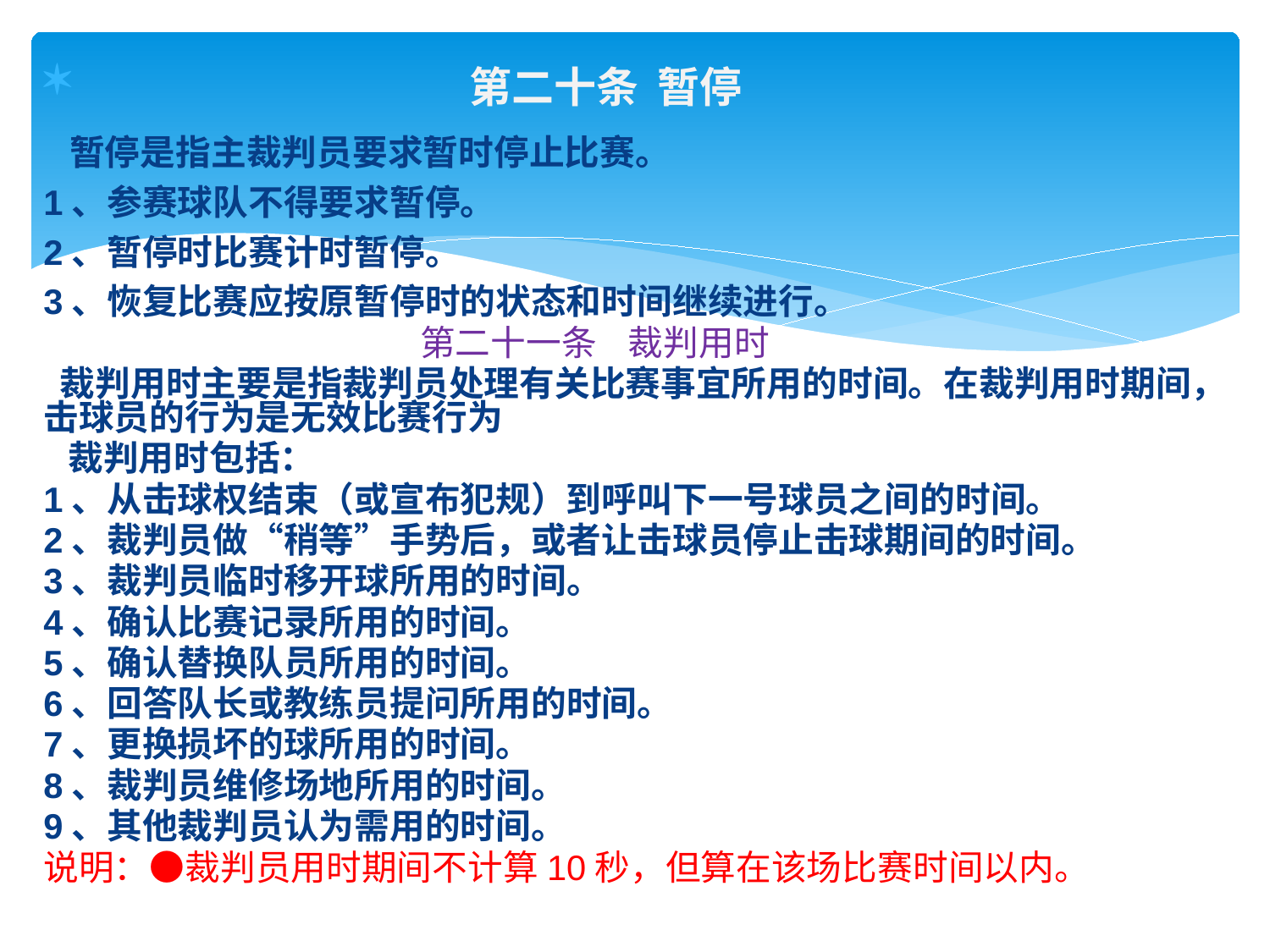

第二十条  暂停
  暂停是指主裁判员要求暂时停止比赛。
1、参赛球队不得要求暂停。
2、暂停时比赛计时暂停。
3、恢复比赛应按原暂停时的状态和时间继续进行。
                                               第二十一条    裁判用时
 裁判用时主要是指裁判员处理有关比赛事宜所用的时间。在裁判用时期间，击球员的行为是无效比赛行为
  裁判用时包括：
1、从击球权结束（或宣布犯规）到呼叫下一号球员之间的时间。
2、裁判员做“稍等”手势后，或者让击球员停止击球期间的时间。
3、裁判员临时移开球所用的时间。
4、确认比赛记录所用的时间。
5、确认替换队员所用的时间。
6、回答队长或教练员提问所用的时间。
7、更换损坏的球所用的时间。
8、裁判员维修场地所用的时间。
9、其他裁判员认为需用的时间。
说明：●裁判员用时期间不计算10秒，但算在该场比赛时间以内。